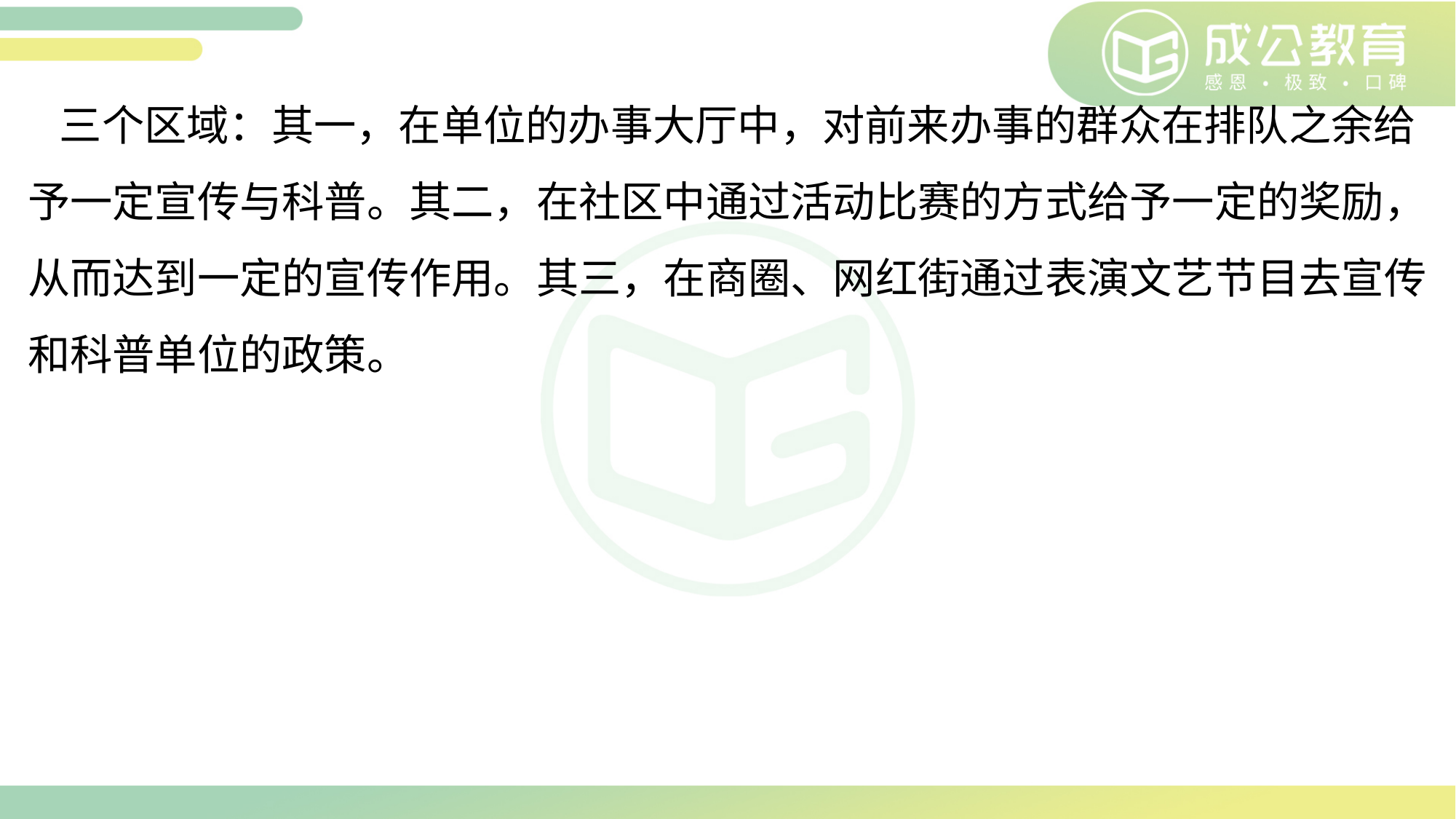

三个区域：其一，在单位的办事大厅中，对前来办事的群众在排队之余给予一定宣传与科普。其二，在社区中通过活动比赛的方式给予一定的奖励，从而达到一定的宣传作用。其三，在商圈、网红街通过表演文艺节目去宣传和科普单位的政策。